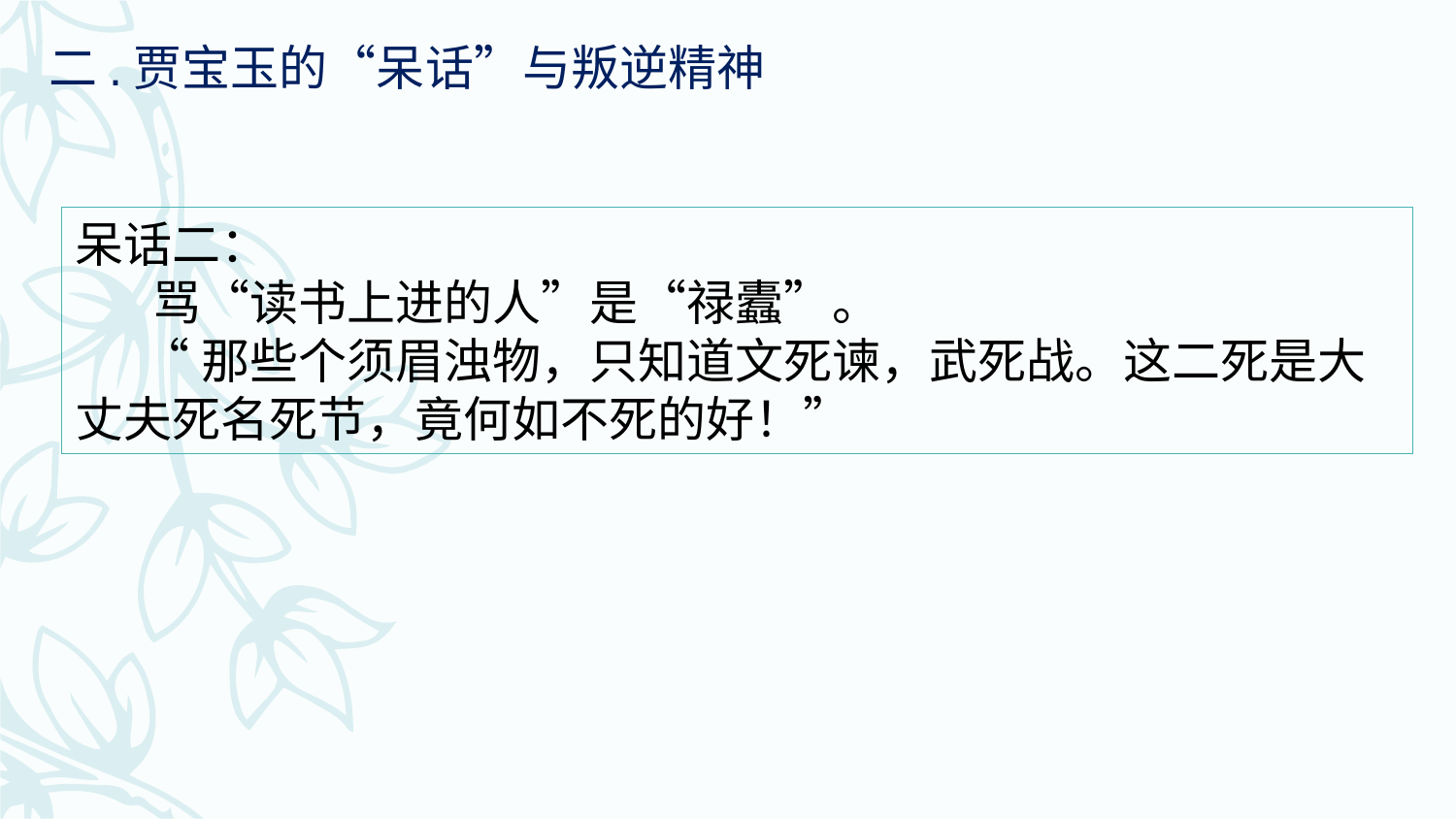

二.贾宝玉的“呆话”与叛逆精神
呆话二：
      骂“读书上进的人”是“禄蠹”。
      “那些个须眉浊物，只知道文死谏，武死战。这二死是大丈夫死名死节，竟何如不死的好！”